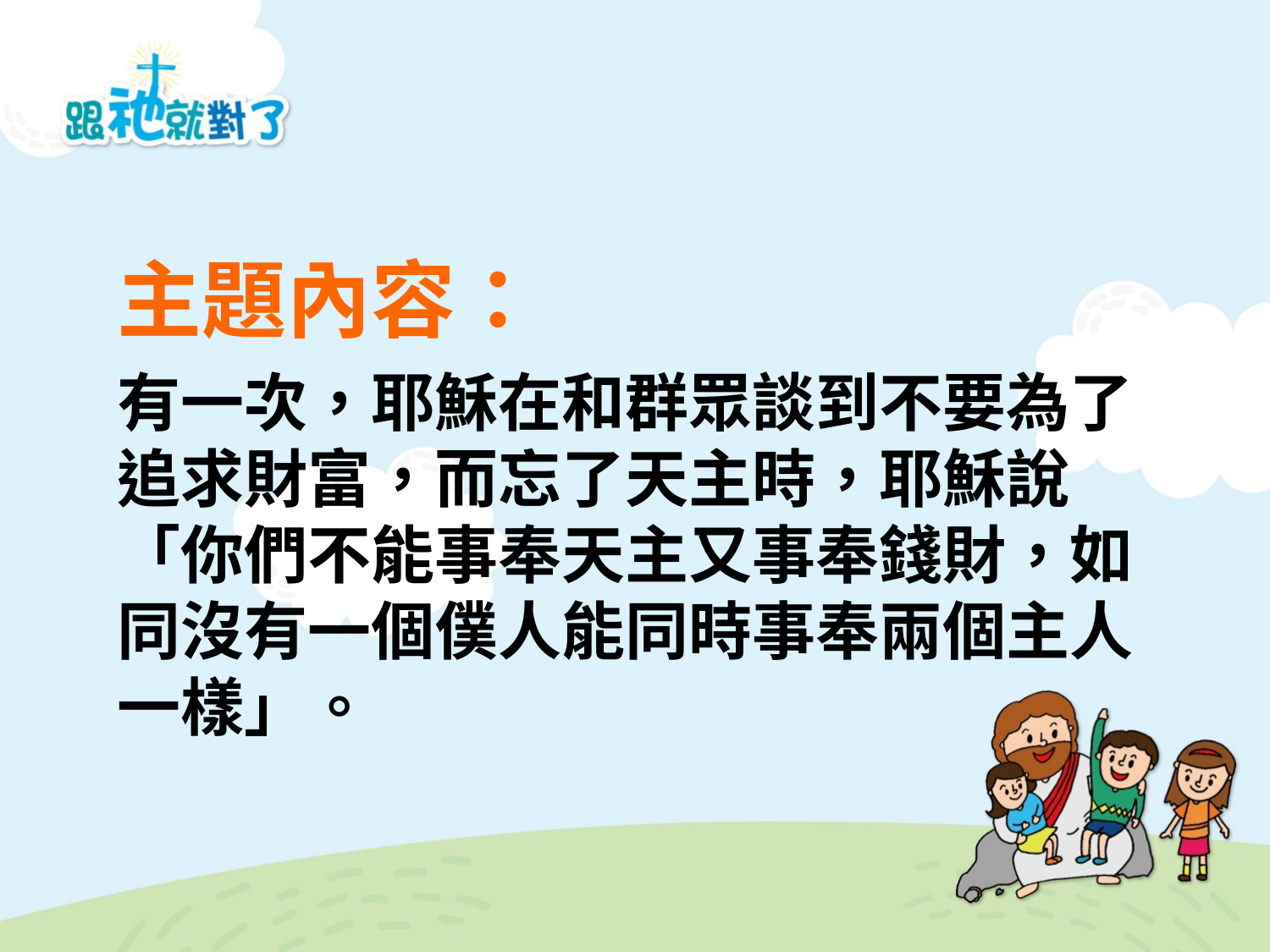

主題內容：
有一次，耶穌在和群眾談到不要為了追求財富，而忘了天主時，耶穌說「你們不能事奉天主又事奉錢財，如同沒有一個僕人能同時事奉兩個主人一樣」。